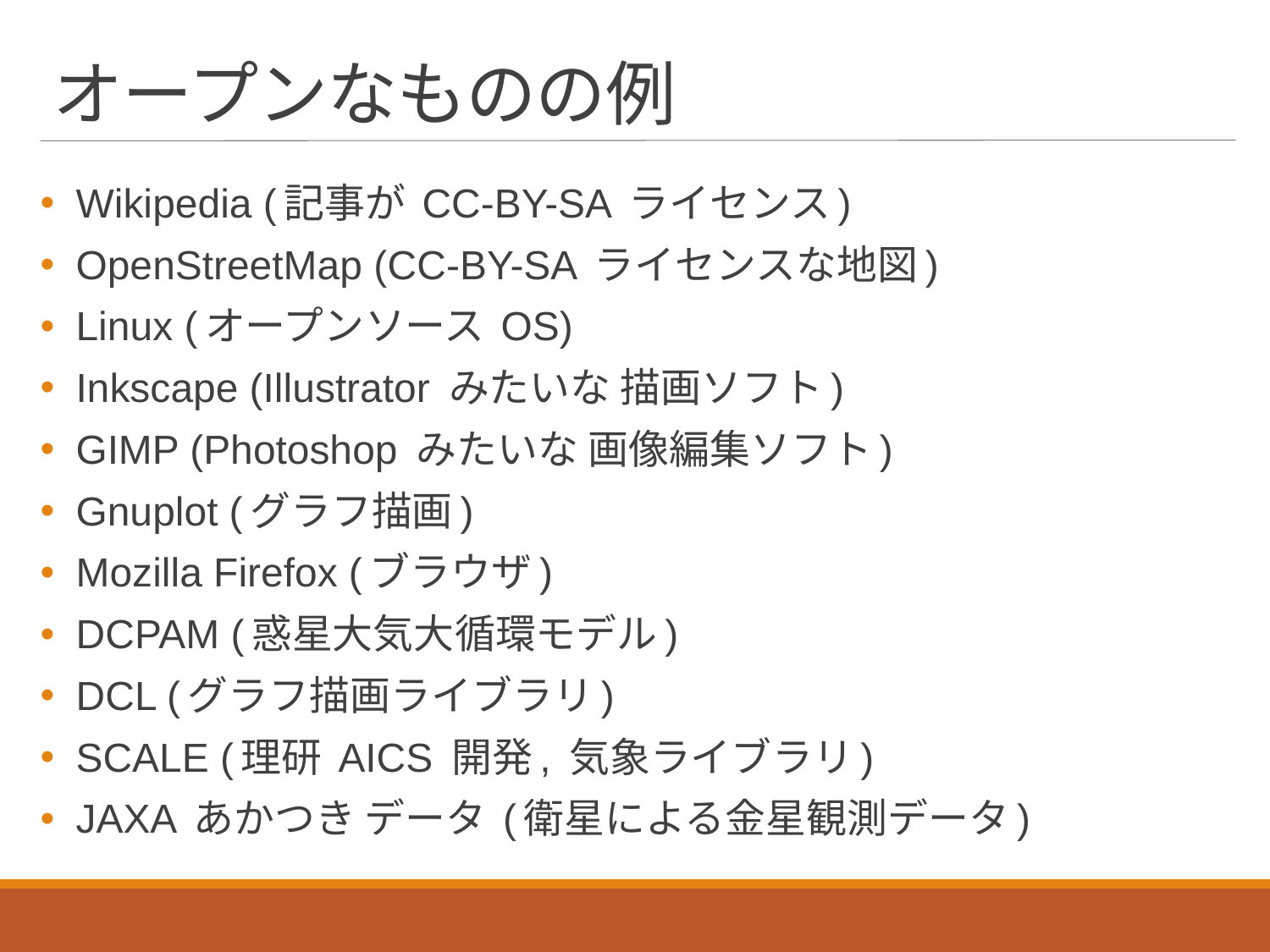

# オープンなものの例
Wikipedia (記事が CC-BY-SA ライセンス)
OpenStreetMap (CC-BY-SA ライセンスな地図)
Linux (オープンソース OS)
Inkscape (Illustrator みたいな 描画ソフト)
GIMP (Photoshop みたいな 画像編集ソフト)
Gnuplot (グラフ描画)
Mozilla Firefox (ブラウザ)
DCPAM (惑星大気大循環モデル)
DCL (グラフ描画ライブラリ)
SCALE (理研 AICS 開発, 気象ライブラリ)
JAXA あかつき データ (衛星による金星観測データ)